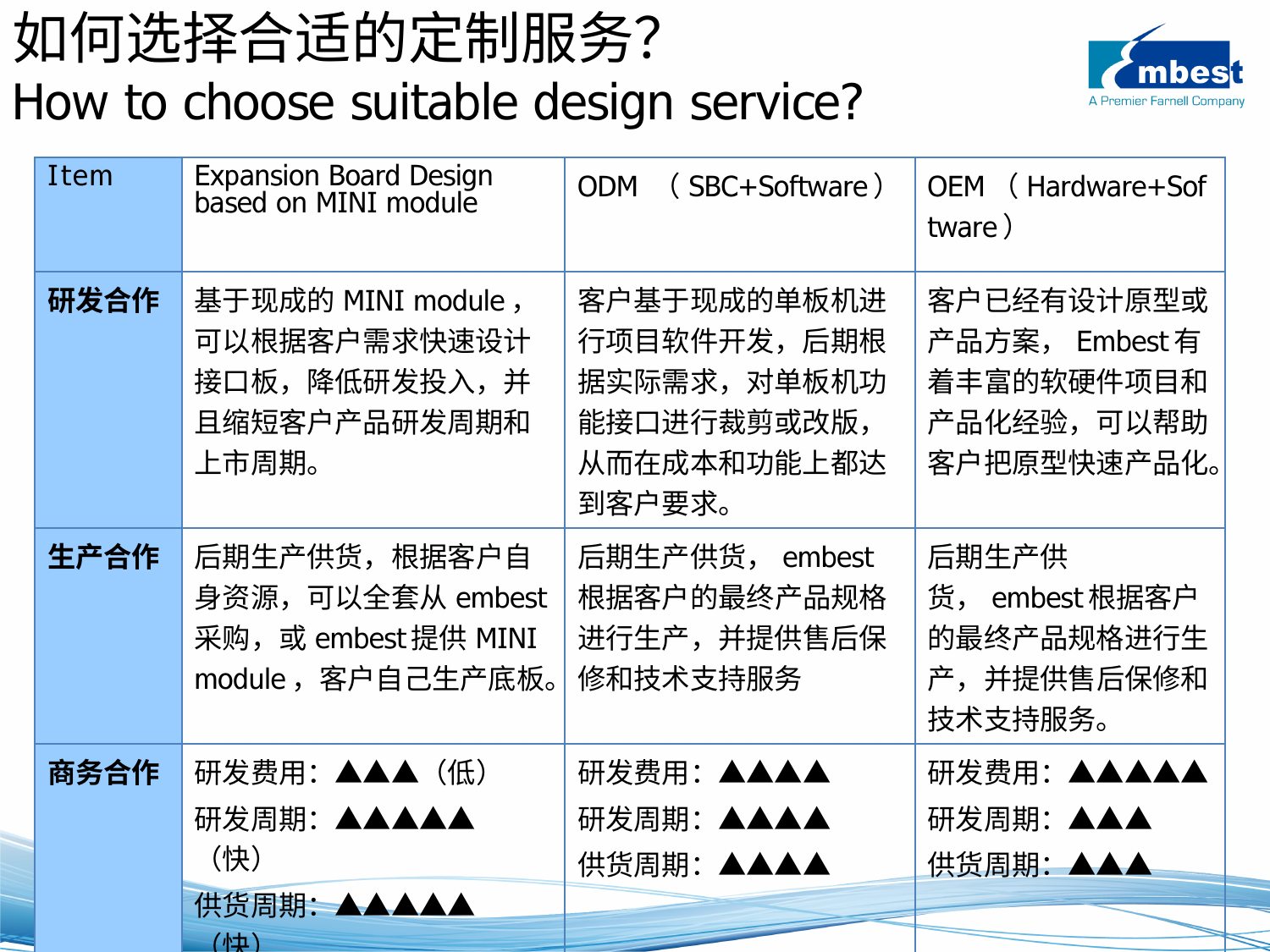

如何选择合适的定制服务？
How to choose suitable design service?
| Item | Expansion Board Design based on MINI module | ODM （SBC+Software） | OEM（Hardware+Software） |
| --- | --- | --- | --- |
| 研发合作 | 基于现成的MINI module，可以根据客户需求快速设计接口板，降低研发投入，并且缩短客户产品研发周期和上市周期。 | 客户基于现成的单板机进行项目软件开发，后期根据实际需求，对单板机功能接口进行裁剪或改版，从而在成本和功能上都达到客户要求。 | 客户已经有设计原型或产品方案，Embest有着丰富的软硬件项目和产品化经验，可以帮助客户把原型快速产品化。 |
| 生产合作 | 后期生产供货，根据客户自身资源，可以全套从embest采购，或embest提供MINI module，客户自己生产底板。 | 后期生产供货，embest根据客户的最终产品规格进行生产，并提供售后保修和技术支持服务 | 后期生产供货，embest根据客户的最终产品规格进行生产，并提供售后保修和技术支持服务。 |
| 商务合作 | 研发费用：▲▲▲（低） 研发周期：▲▲▲▲▲（快） 供货周期：▲▲▲▲▲（快） | 研发费用：▲▲▲▲ 研发周期：▲▲▲▲ 供货周期：▲▲▲▲ | 研发费用：▲▲▲▲▲ 研发周期：▲▲▲ 供货周期：▲▲▲ |